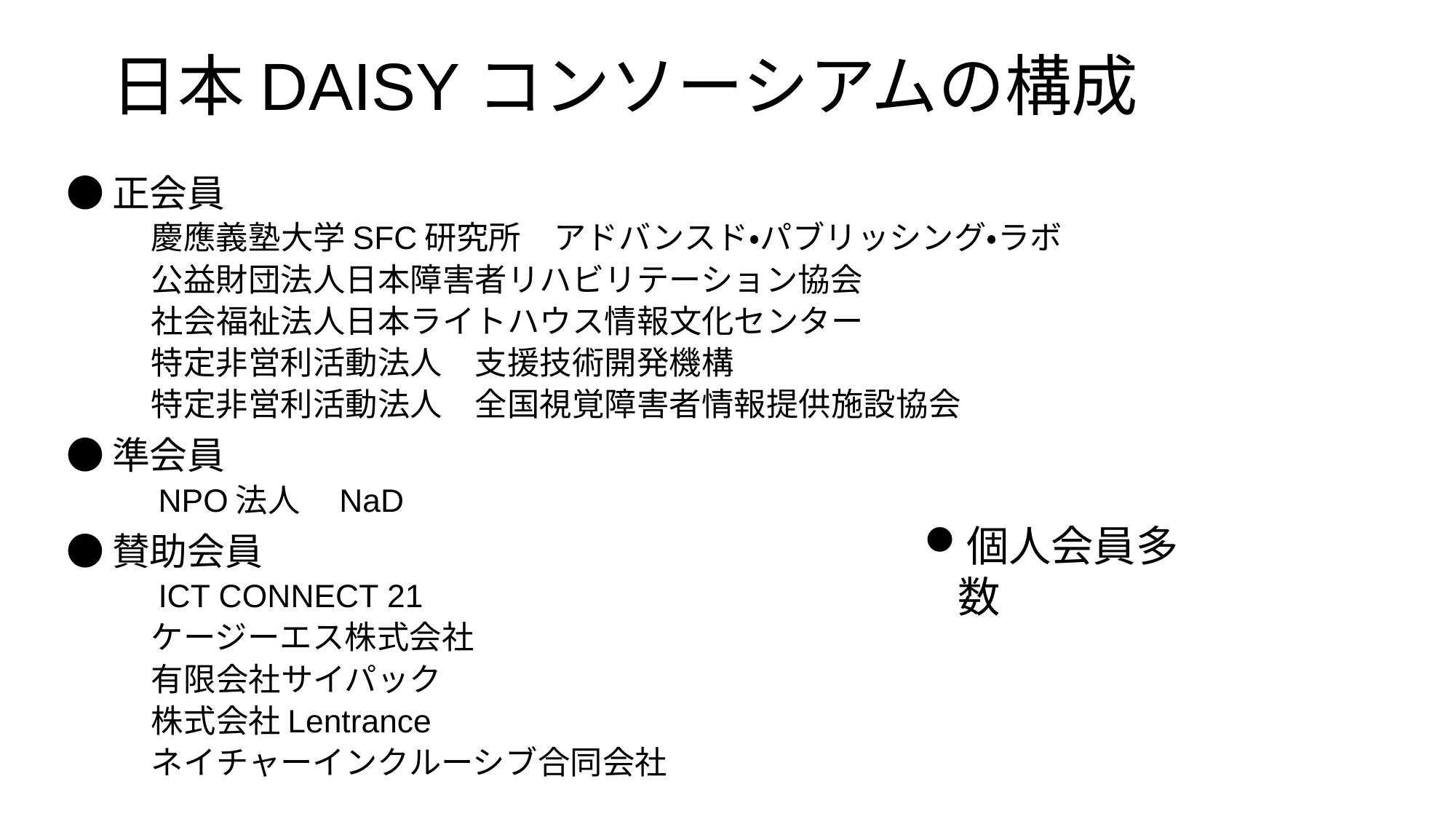

# 日本DAISYコンソーシアムの構成
●正会員
　慶應義塾大学SFC研究所　アドバンスド・パブリッシング・ラボ
　公益財団法人日本障害者リハビリテーション協会
　社会福祉法人日本ライトハウス情報文化センター
　特定非営利活動法人　支援技術開発機構
　特定非営利活動法人　全国視覚障害者情報提供施設協会
●準会員
　NPO法人　NaD
●賛助会員
　ICT CONNECT 21
　ケージーエス株式会社
　有限会社サイパック
　株式会社Lentrance
　ネイチャーインクルーシブ合同会社
個人会員多数